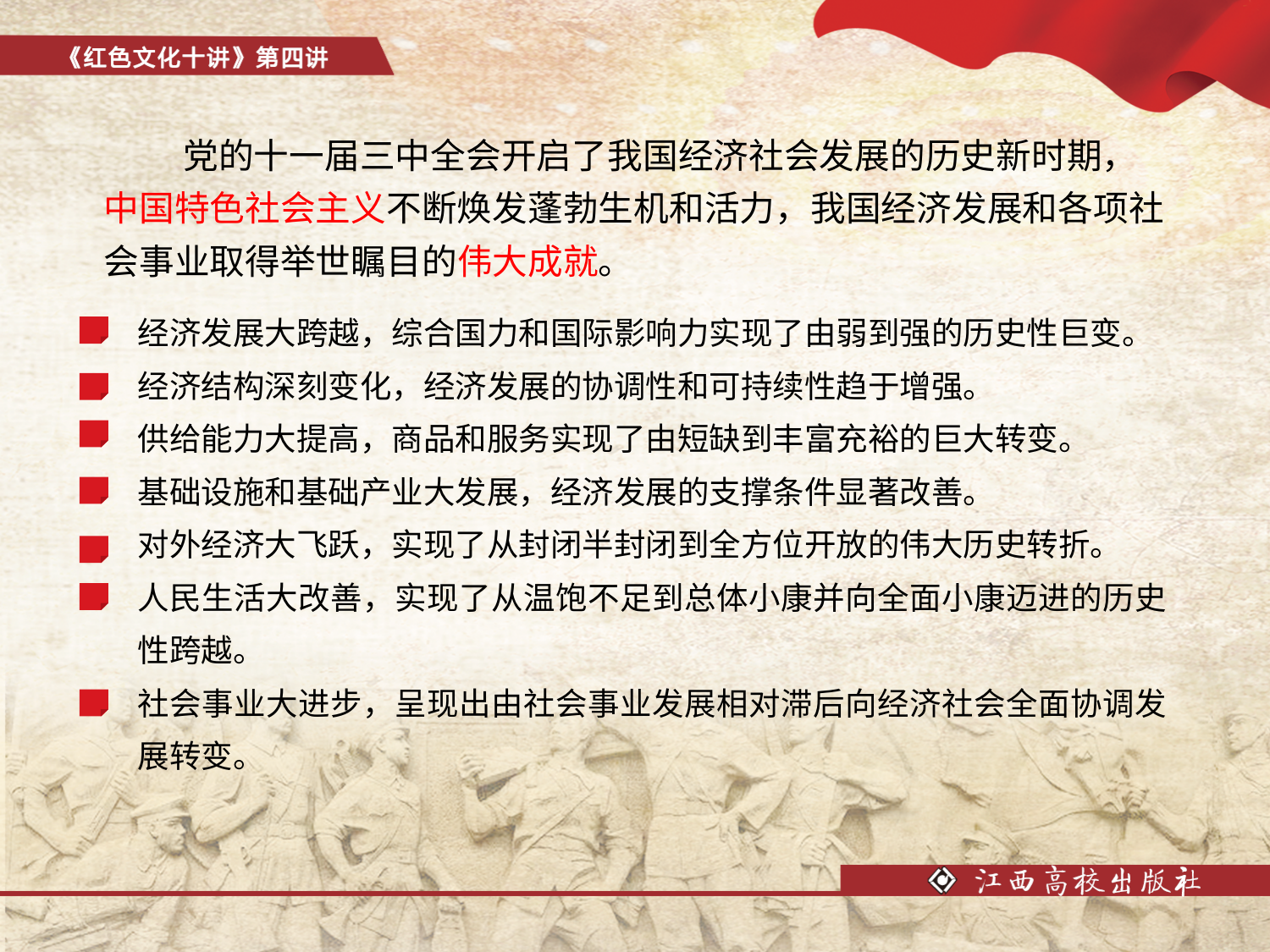

党的十一届三中全会开启了我国经济社会发展的历史新时期，中国特色社会主义不断焕发蓬勃生机和活力，我国经济发展和各项社会事业取得举世瞩目的伟大成就。

经济发展大跨越，综合国力和国际影响力实现了由弱到强的历史性巨变。
经济结构深刻变化，经济发展的协调性和可持续性趋于增强。
供给能力大提高，商品和服务实现了由短缺到丰富充裕的巨大转变。
基础设施和基础产业大发展，经济发展的支撑条件显著改善。
对外经济大飞跃，实现了从封闭半封闭到全方位开放的伟大历史转折。
人民生活大改善，实现了从温饱不足到总体小康并向全面小康迈进的历史性跨越。
社会事业大进步，呈现出由社会事业发展相对滞后向经济社会全面协调发展转变。